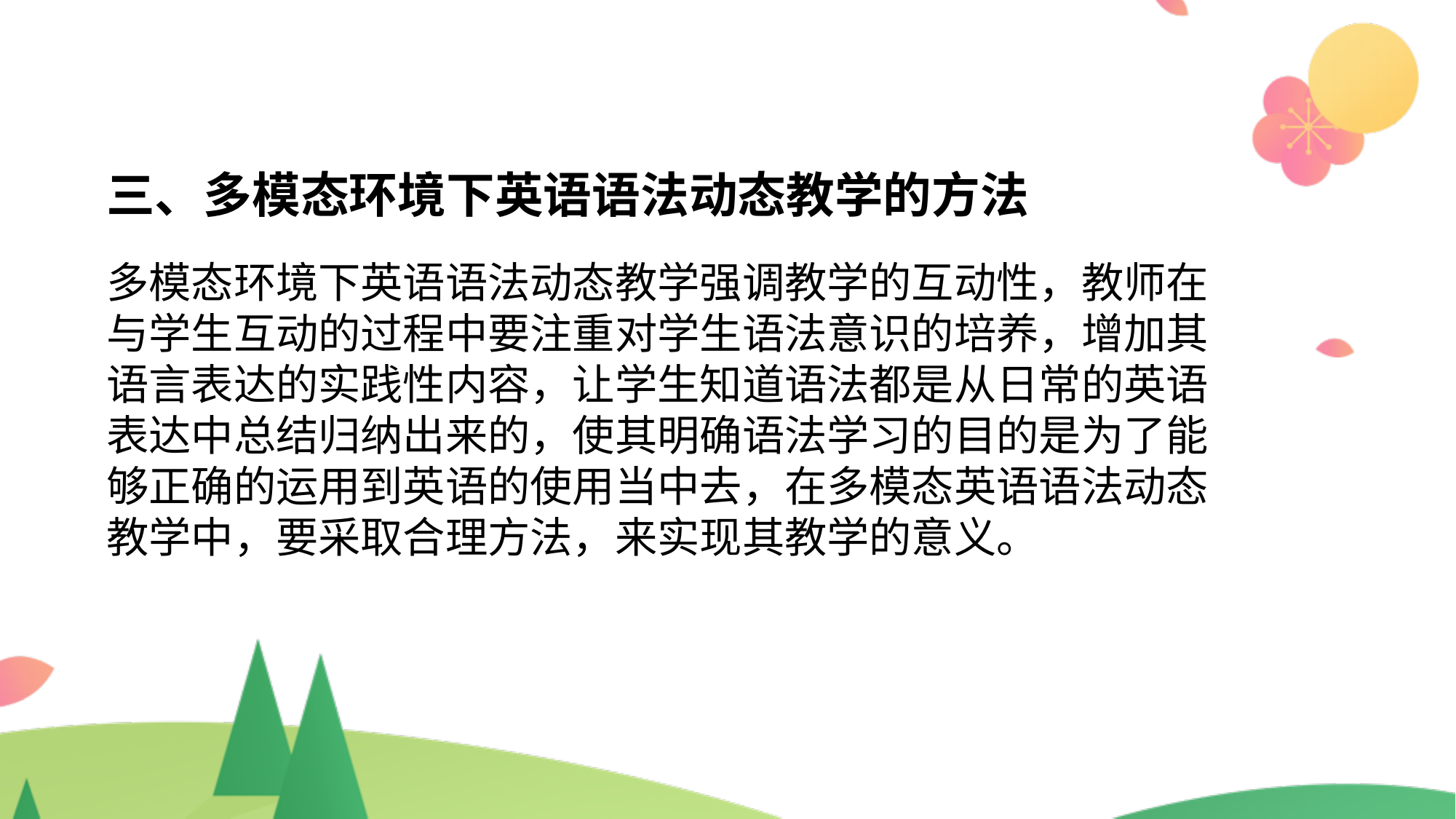

三、多模态环境下英语语法动态教学的方法

多模态环境下英语语法动态教学强调教学的互动性，教师在与学生互动的过程中要注重对学生语法意识的培养，增加其语言表达的实践性内容，让学生知道语法都是从日常的英语表达中总结归纳出来的，使其明确语法学习的目的是为了能够正确的运用到英语的使用当中去，在多模态英语语法动态教学中，要采取合理方法，来实现其教学的意义。